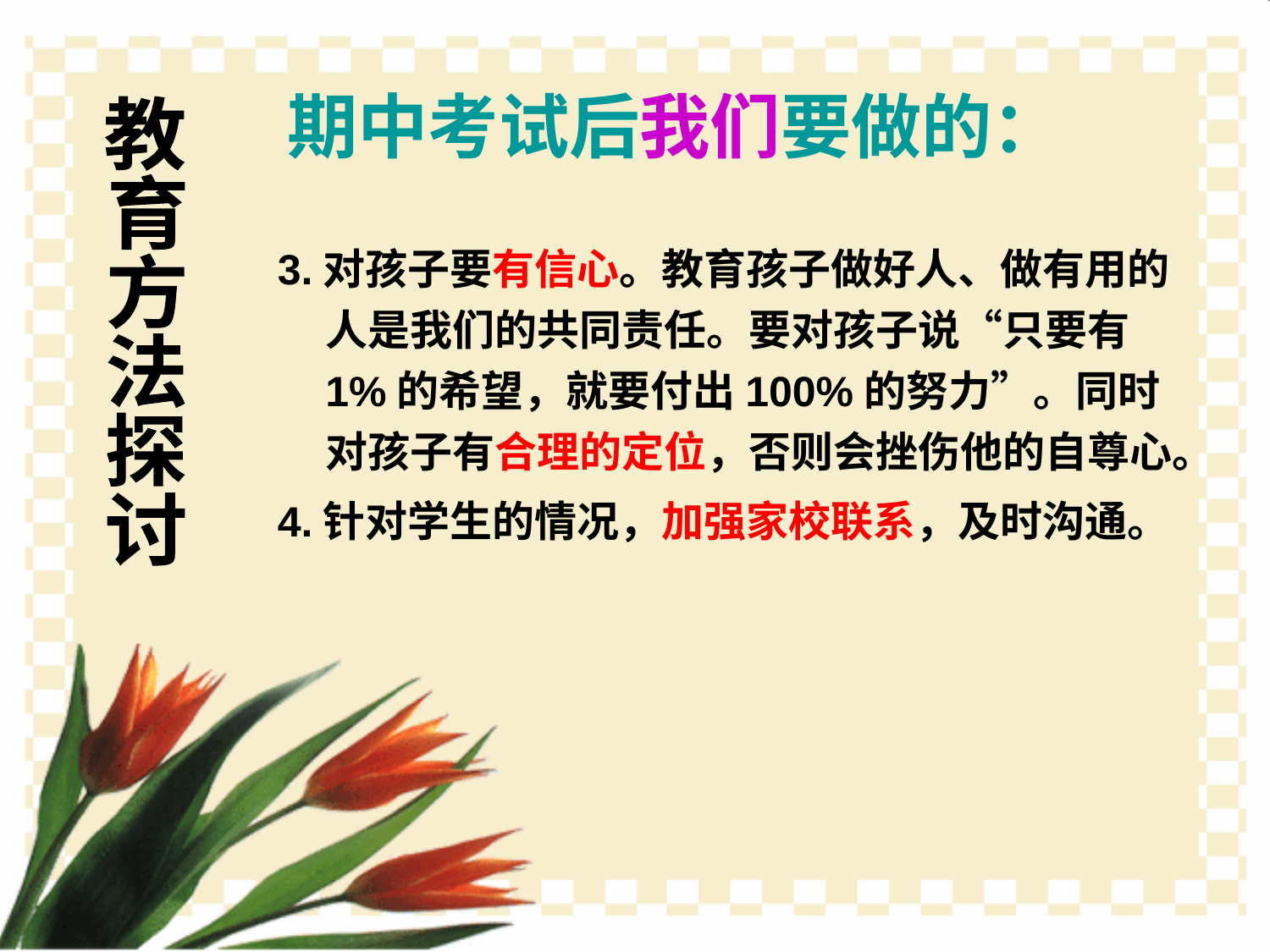

期中考试后我们要做的：
教
育
方
法
探
讨
3.对孩子要有信心。教育孩子做好人、做有用的人是我们的共同责任。要对孩子说“只要有1%的希望，就要付出100%的努力”。同时对孩子有合理的定位，否则会挫伤他的自尊心。
4.针对学生的情况，加强家校联系，及时沟通。